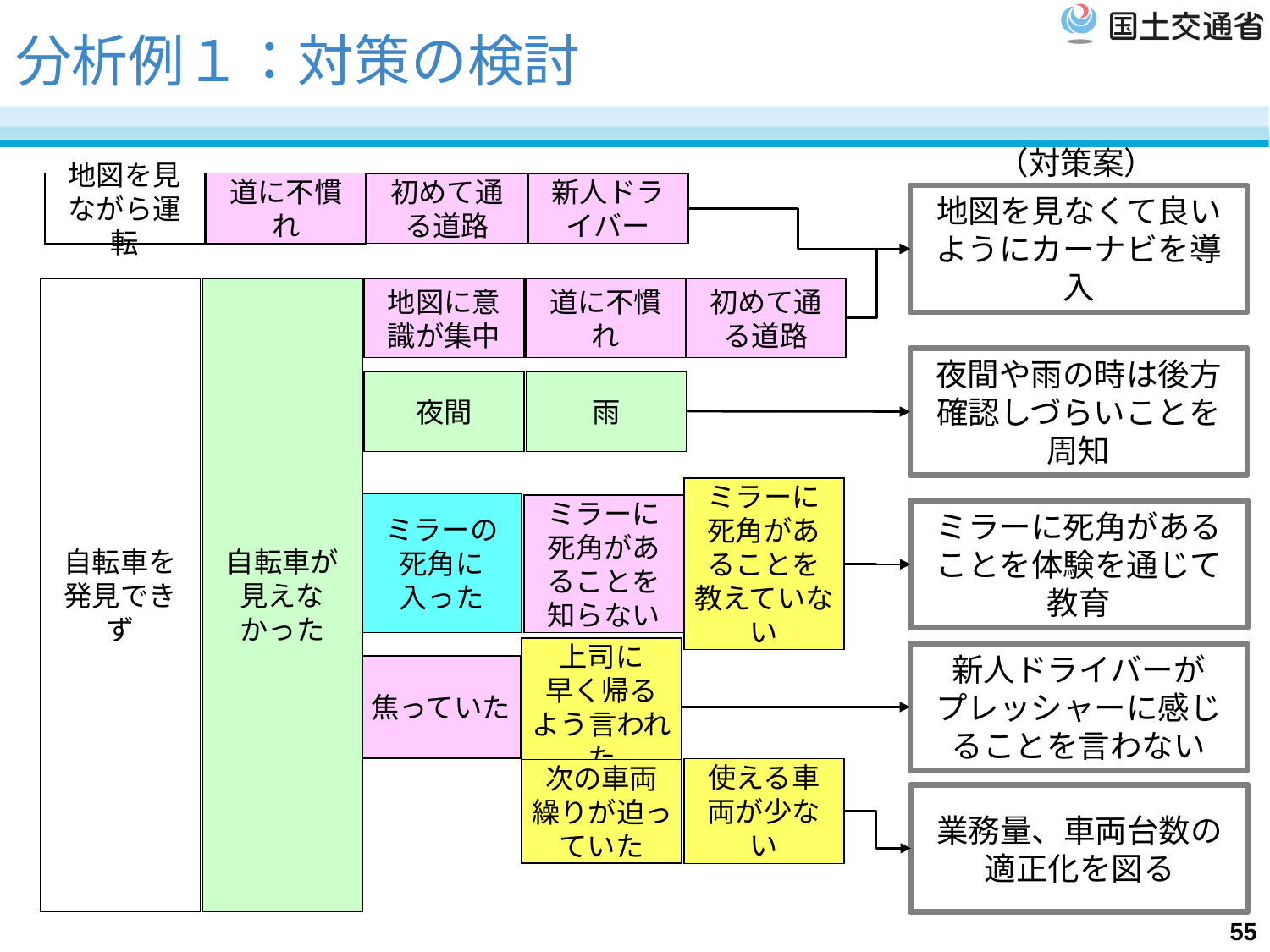

# 分析例１：対策の検討
（対策案）
地図を見ながら運転
道に不慣れ
初めて通る道路
新人ドライバー
地図を見なくて良いようにカーナビを導入
自転車を
発見できず
自転車が見えなかった
地図に意識が集中
道に不慣れ
初めて通る道路
夜間や雨の時は後方確認しづらいことを周知
夜間
雨
ミラーの死角に入った
ミラーに死角があることを教えていない
ミラーに死角があることを知らない
ミラーに死角があることを体験を通じて教育
新人ドライバーが
プレッシャーに感じることを言わない
上司に
早く帰るよう言われた
焦っていた
使える車両が少ない
次の車両繰りが迫っていた
業務量、車両台数の適正化を図る
55